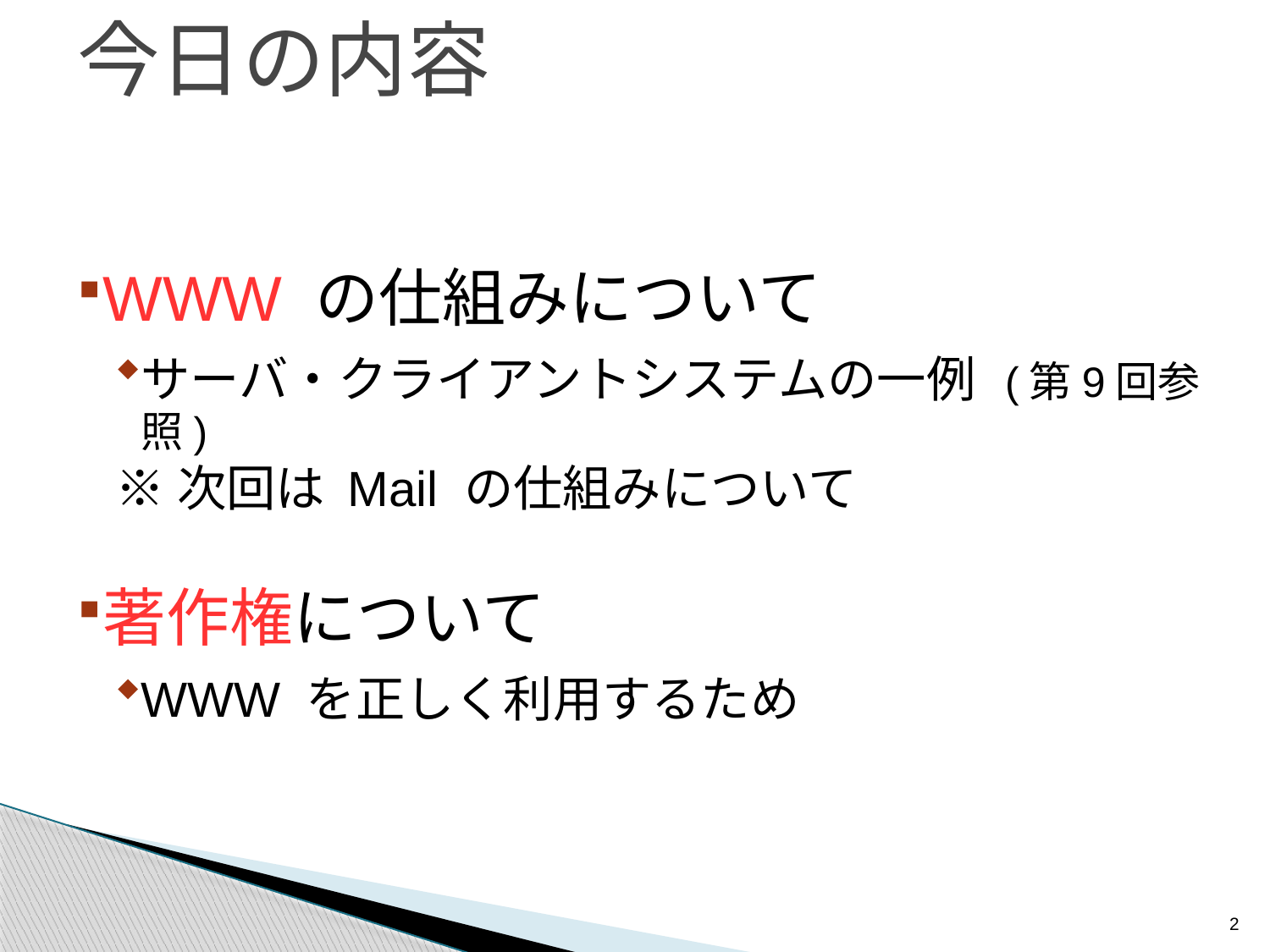

# 今日の内容
WWW の仕組みについて
サーバ・クライアントシステムの一例 (第9回参照)
※次回は Mail の仕組みについて

著作権について
WWW を正しく利用するため
2